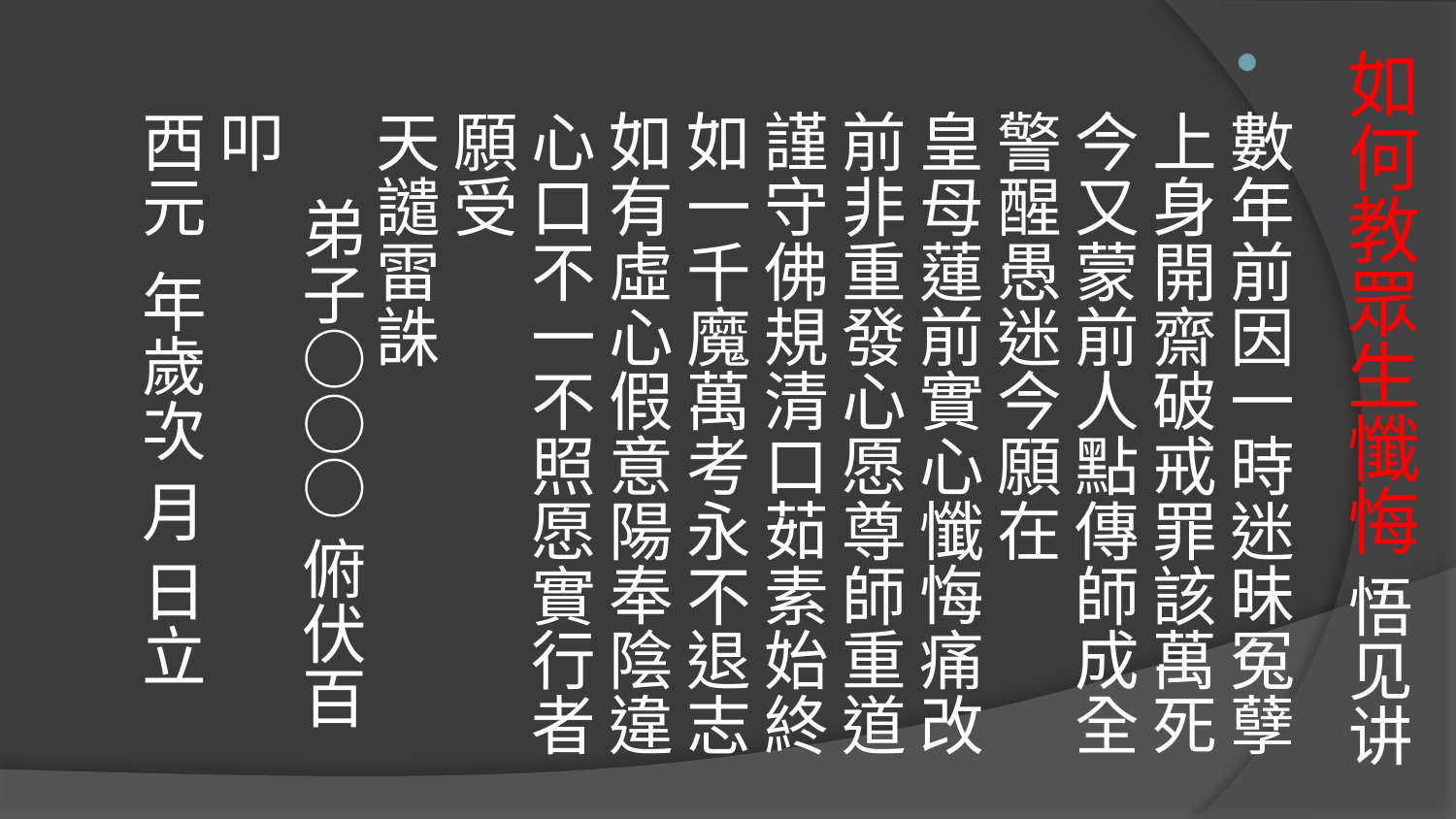

# 如何教眾生懺悔 悟见讲
數年前因一時迷昧冤孽上身開齋破戒罪該萬死今又蒙前人點傳師成全警醒愚迷今願在 
皇母蓮前實心懺悔痛改前非重發心愿尊師重道謹守佛規清口茹素始終如一千魔萬考永不退志如有虛心假意陽奉陰違心口不一不照愿實行者願受 
天譴雷誅 
      弟子○○○ 俯伏百叩 
西元  年歲次 月 日立